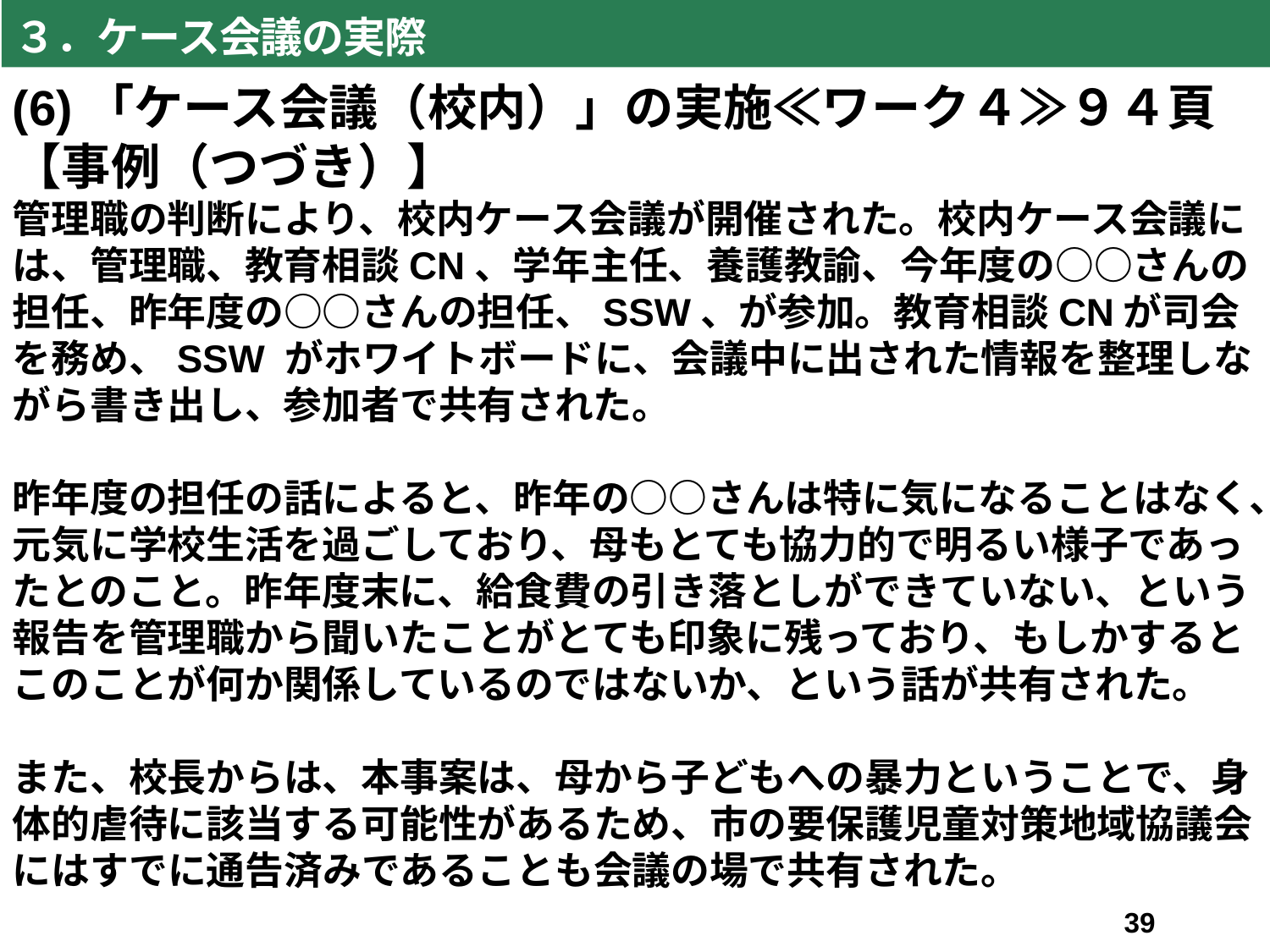

３．ケース会議の実際
(6)「ケース会議（校内）」の実施≪ワーク４≫９４頁
【事例（つづき）】
管理職の判断により、校内ケース会議が開催された。校内ケース会議には、管理職、教育相談CN、学年主任、養護教諭、今年度の○○さんの担任、昨年度の○○さんの担任、SSW、が参加。教育相談CNが司会を務め、SSW がホワイトボードに、会議中に出された情報を整理しながら書き出し、参加者で共有された。

昨年度の担任の話によると、昨年の○○さんは特に気になることはなく、元気に学校生活を過ごしており、母もとても協力的で明るい様子であったとのこと。昨年度末に、給食費の引き落としができていない、という報告を管理職から聞いたことがとても印象に残っており、もしかするとこのことが何か関係しているのではないか、という話が共有された。

また、校長からは、本事案は、母から子どもへの暴力ということで、身体的虐待に該当する可能性があるため、市の要保護児童対策地域協議会にはすでに通告済みであることも会議の場で共有された。
39